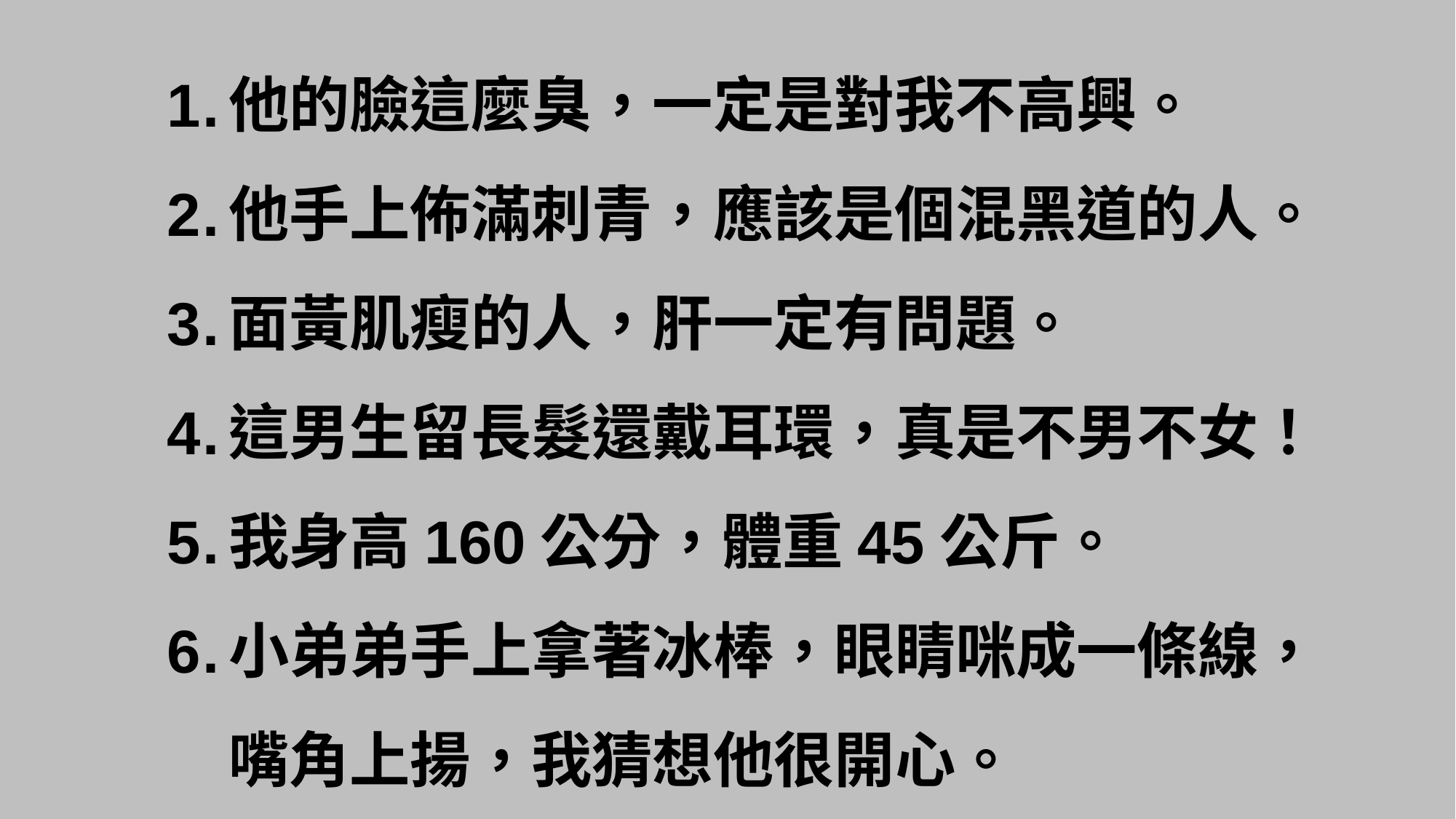

他的臉這麼臭，一定是對我不高興。
他手上佈滿刺青，應該是個混黑道的人。
面黃肌瘦的人，肝一定有問題。
這男生留長髮還戴耳環，真是不男不女！
我身高160公分，體重45公斤。
小弟弟手上拿著冰棒，眼睛咪成一條線，嘴角上揚，我猜想他很開心。